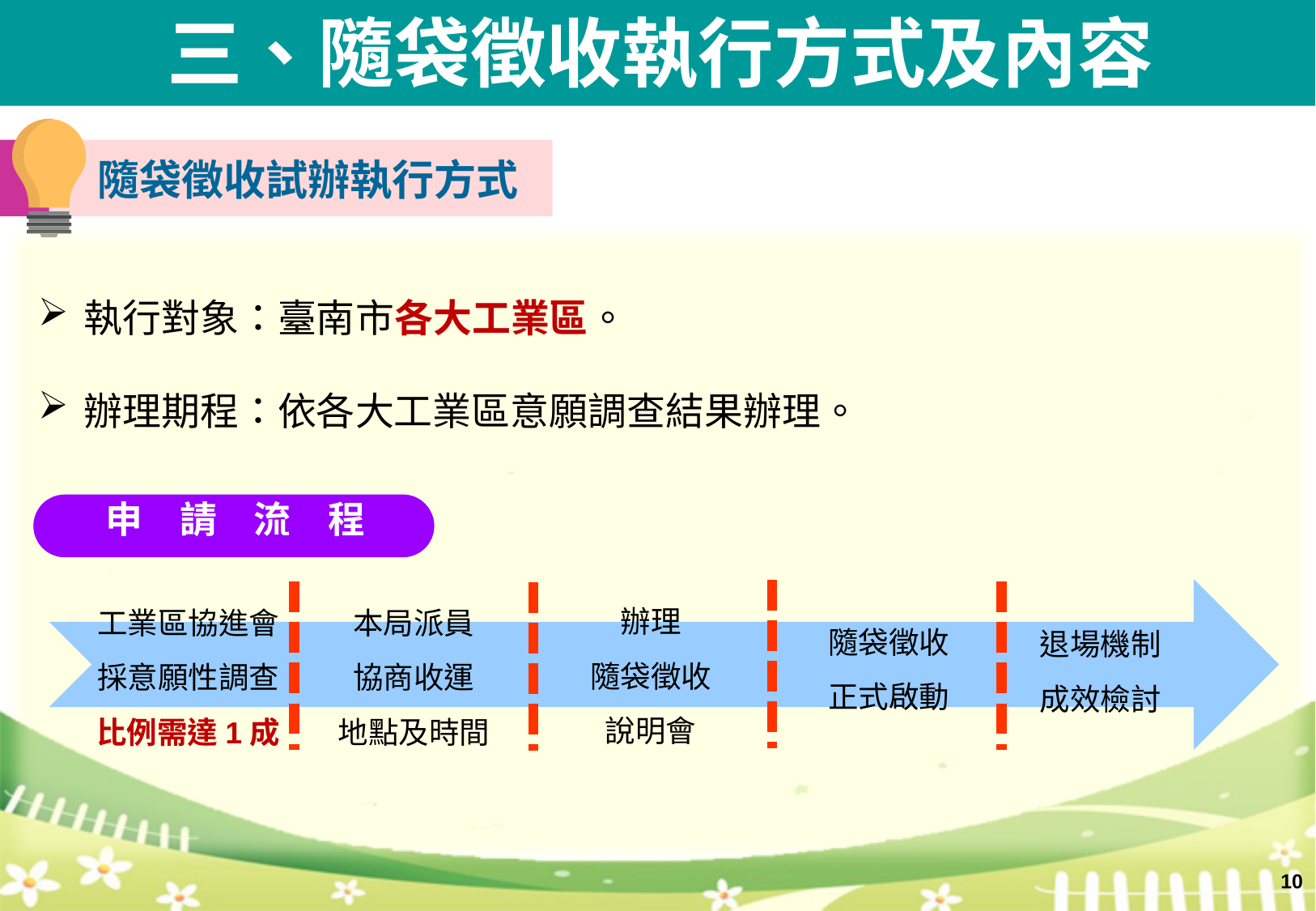

三、隨袋徵收執行方式及內容

隨袋徵收試辦執行方式

執行對象：臺南市各大工業區。
辦理期程：依各大工業區意願調查結果辦理。

申　請　流　程
辦理
隨袋徵收
說明會

工業區協進會
採意願性調查
比例需達1成
本局派員
協商收運
地點及時間
隨袋徵收
正式啟動
退場機制
成效檢討